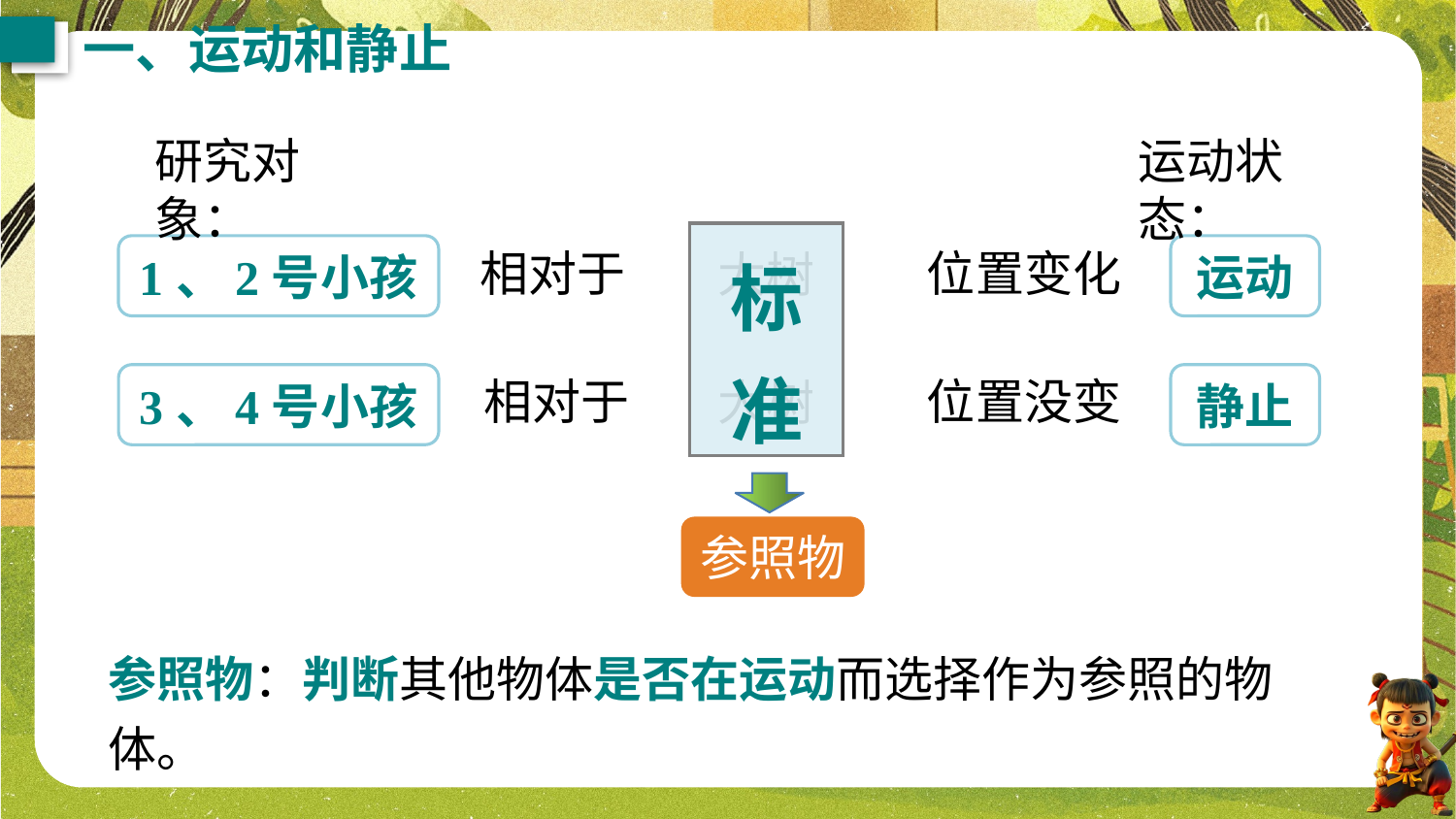

一、运动和静止

研究对象：
运动状态：
标
准
1、2号小孩
相对于
大树
位置变化
运动
相对于
大树
位置没变
静止
3、4号小孩

参照物
参照物：判断其他物体是否在运动而选择作为参照的物体。